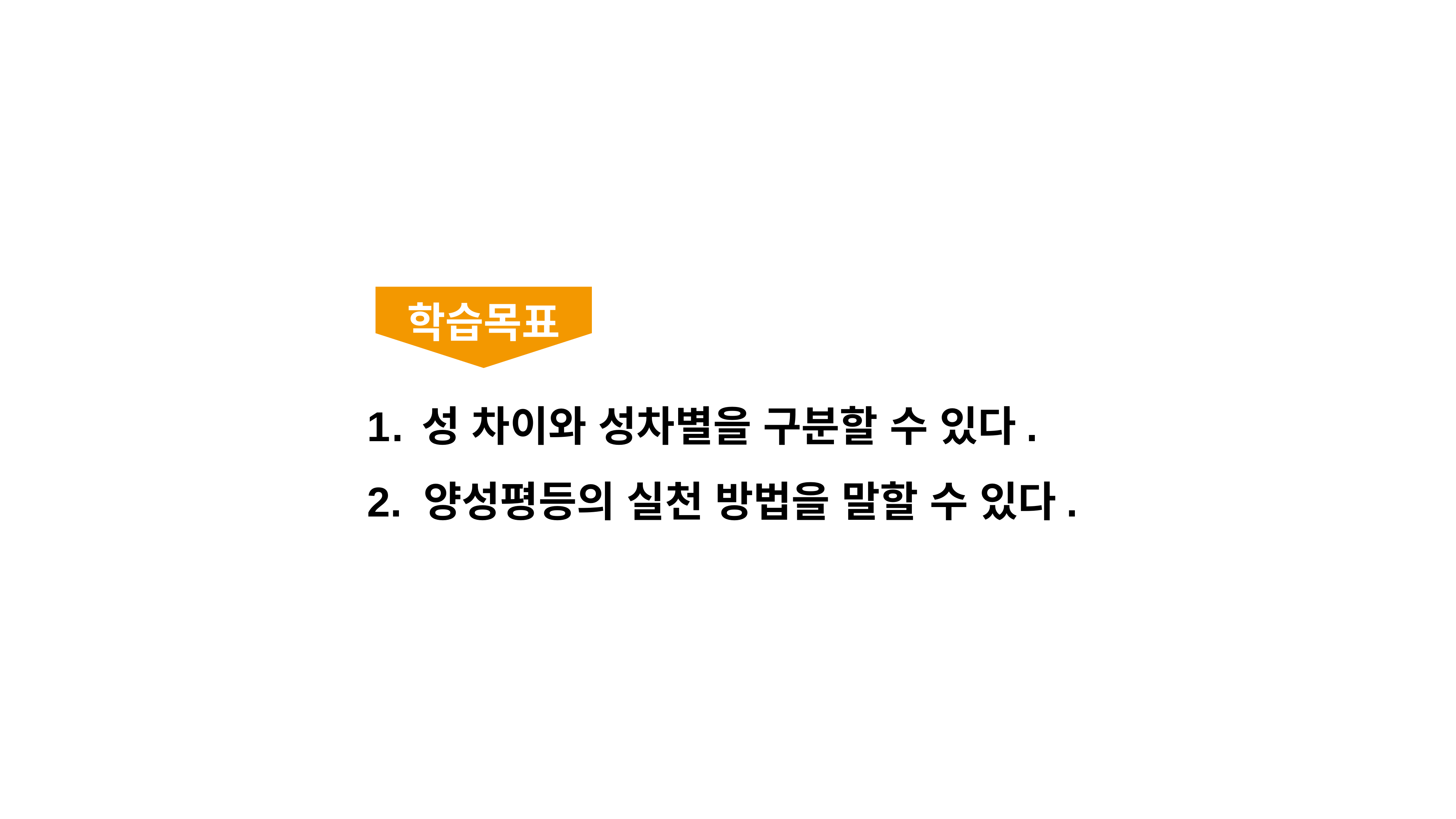

학습목표
성 차이와 성차별을 구분할 수 있다.
2. 양성평등의 실천 방법을 말할 수 있다.